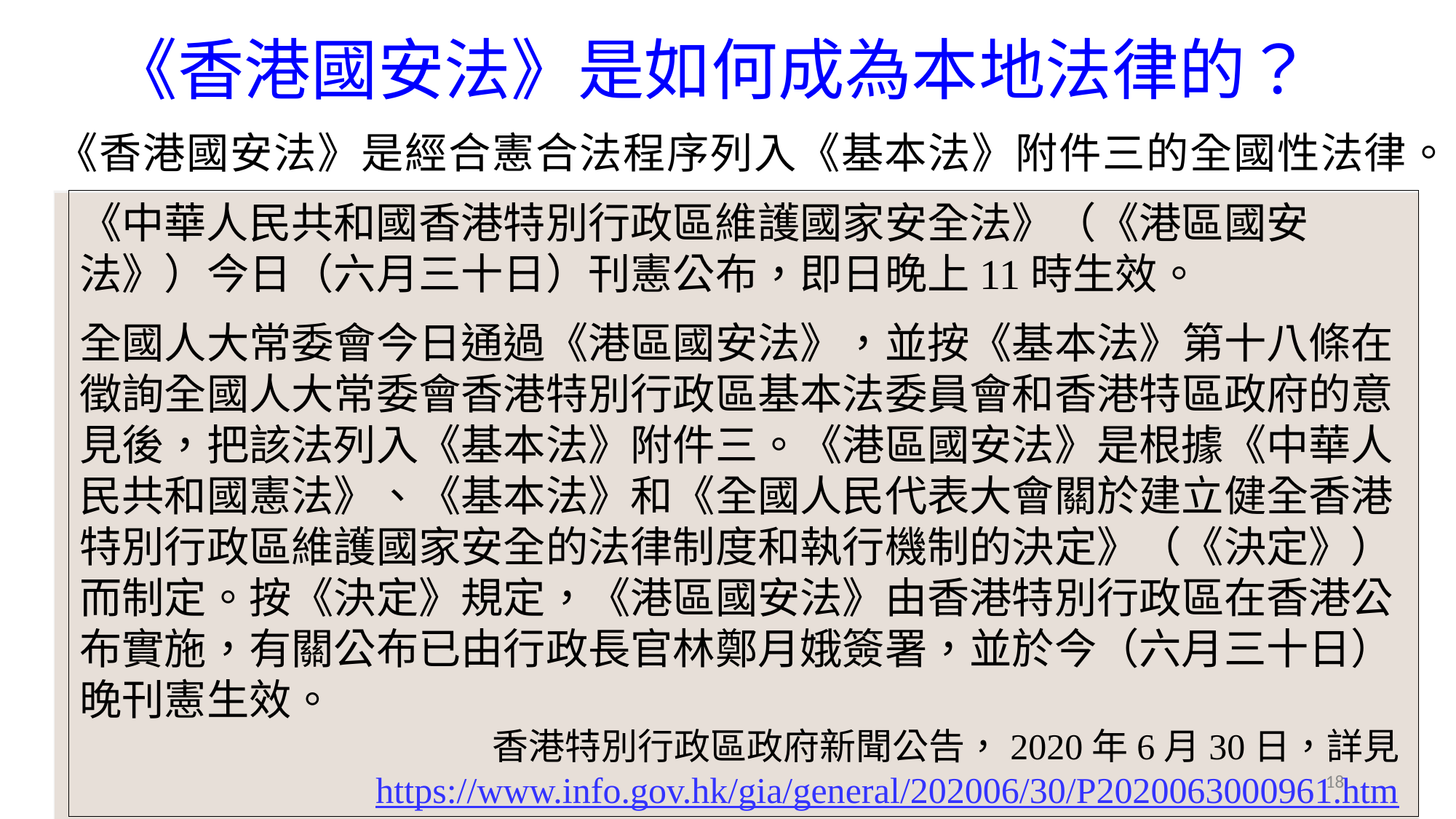

# 《香港國安法》是如何成為本地法律的？
《香港國安法》是經合憲合法程序列入《基本法》附件三的全國性法律。
《中華人民共和國香港特別行政區維護國家安全法》（《港區國安法》）今日（六月三十日）刊憲公布，即日晚上11時生效。
全國人大常委會今日通過《港區國安法》，並按《基本法》第十八條在徵詢全國人大常委會香港特別行政區基本法委員會和香港特區政府的意見後，把該法列入《基本法》附件三。《港區國安法》是根據《中華人民共和國憲法》、《基本法》和《全國人民代表大會關於建立健全香港特別行政區維護國家安全的法律制度和執行機制的決定》（《決定》）而制定。按《決定》規定，《港區國安法》由香港特別行政區在香港公布實施，有關公布已由行政長官林鄭月娥簽署，並於今（六月三十日）晚刊憲生效。
香港特別行政區政府新聞公告，2020年6月30日，詳見https://www.info.gov.hk/gia/general/202006/30/P2020063000961.htm

18